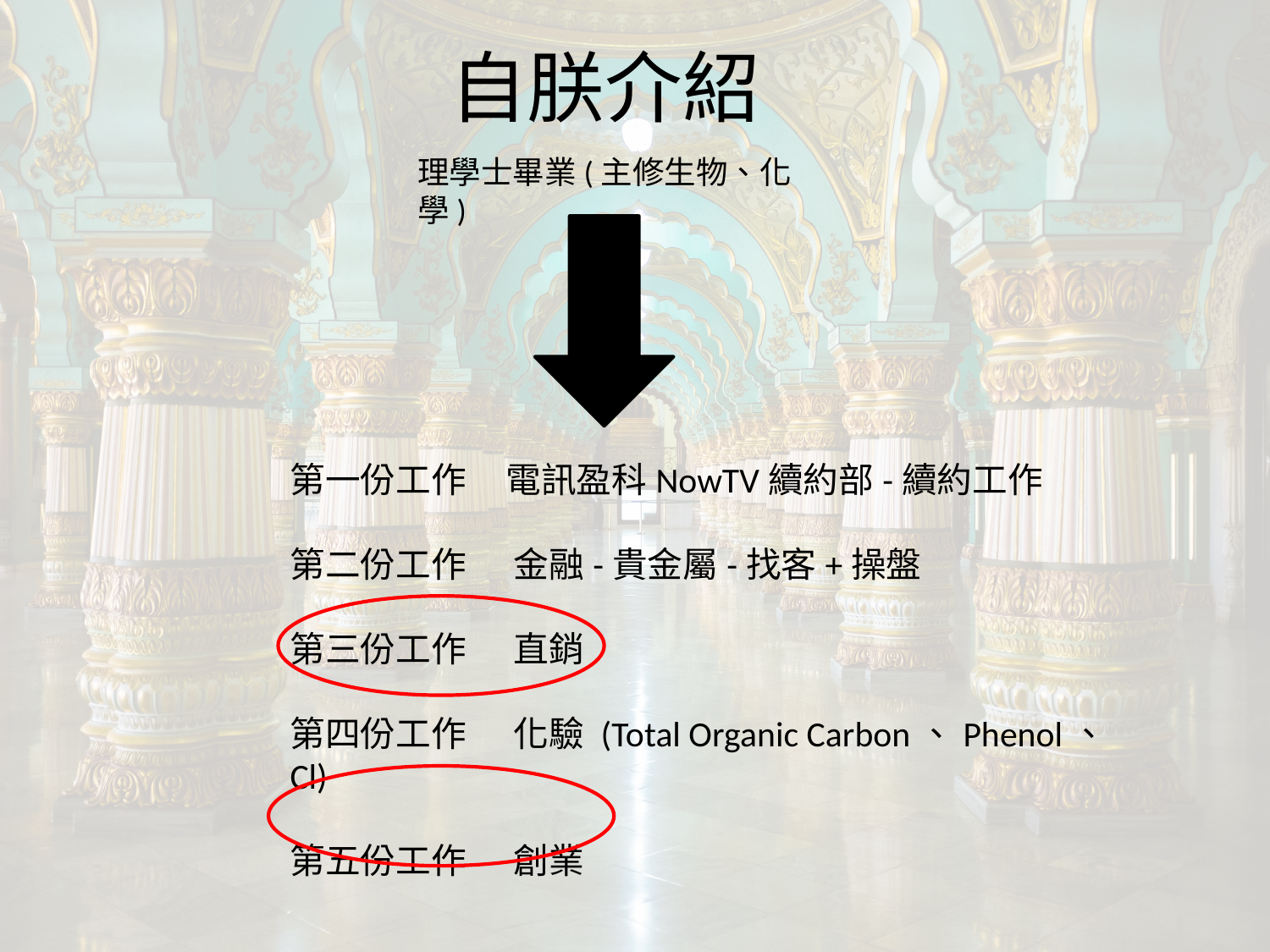

# 自朕介紹
理學士畢業(主修生物、化學)

第一份工作     電訊盈科NowTV續約部-續約工作

第二份工作      金融-貴金屬-找客+操盤

第三份工作      直銷

第四份工作      化驗 (Total Organic Carbon、Phenol、Cl)

第五份工作      創業